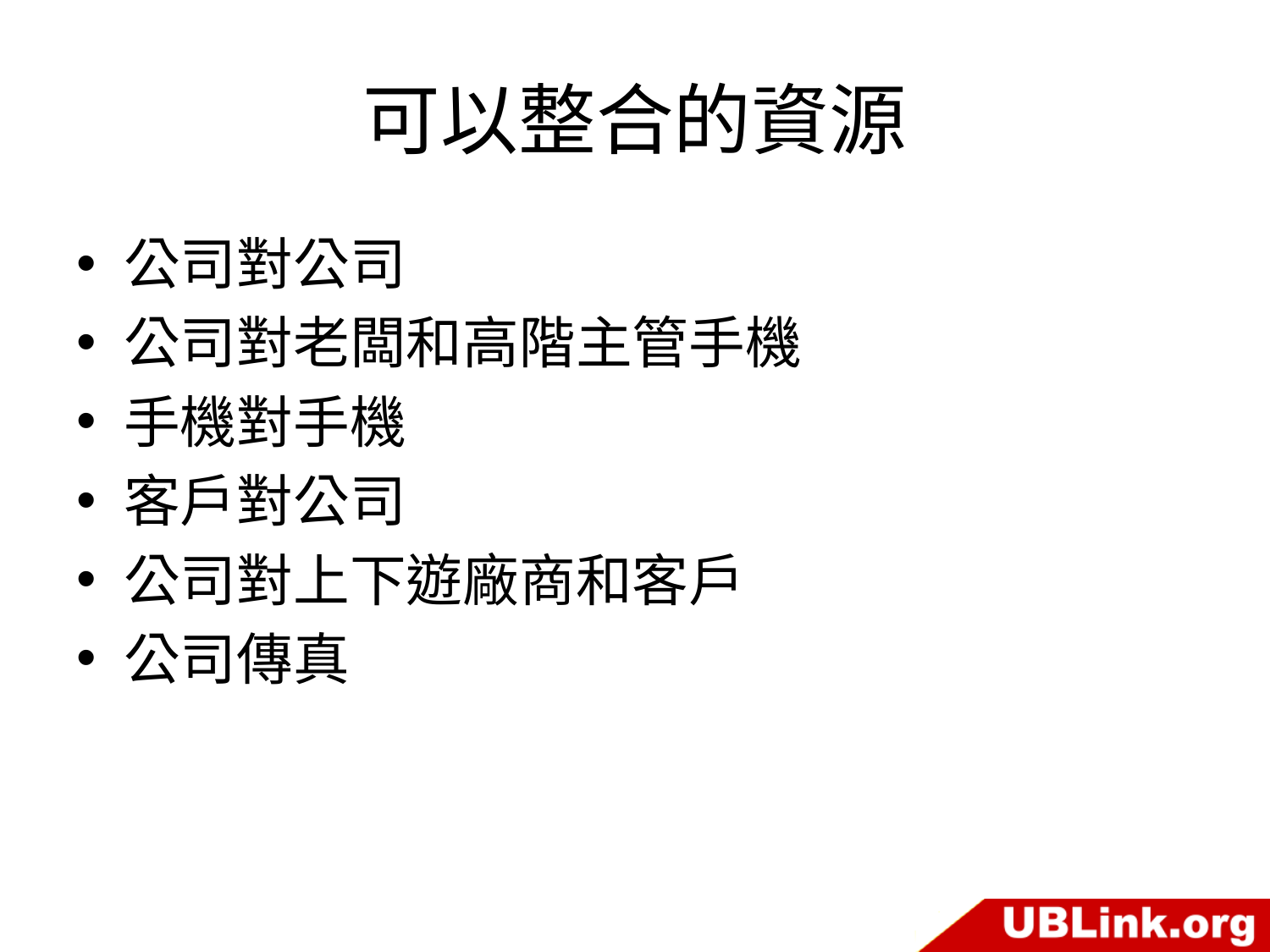

# 可以整合的資源
公司對公司
公司對老闆和高階主管手機
手機對手機
客戶對公司
公司對上下遊廠商和客戶
公司傳真